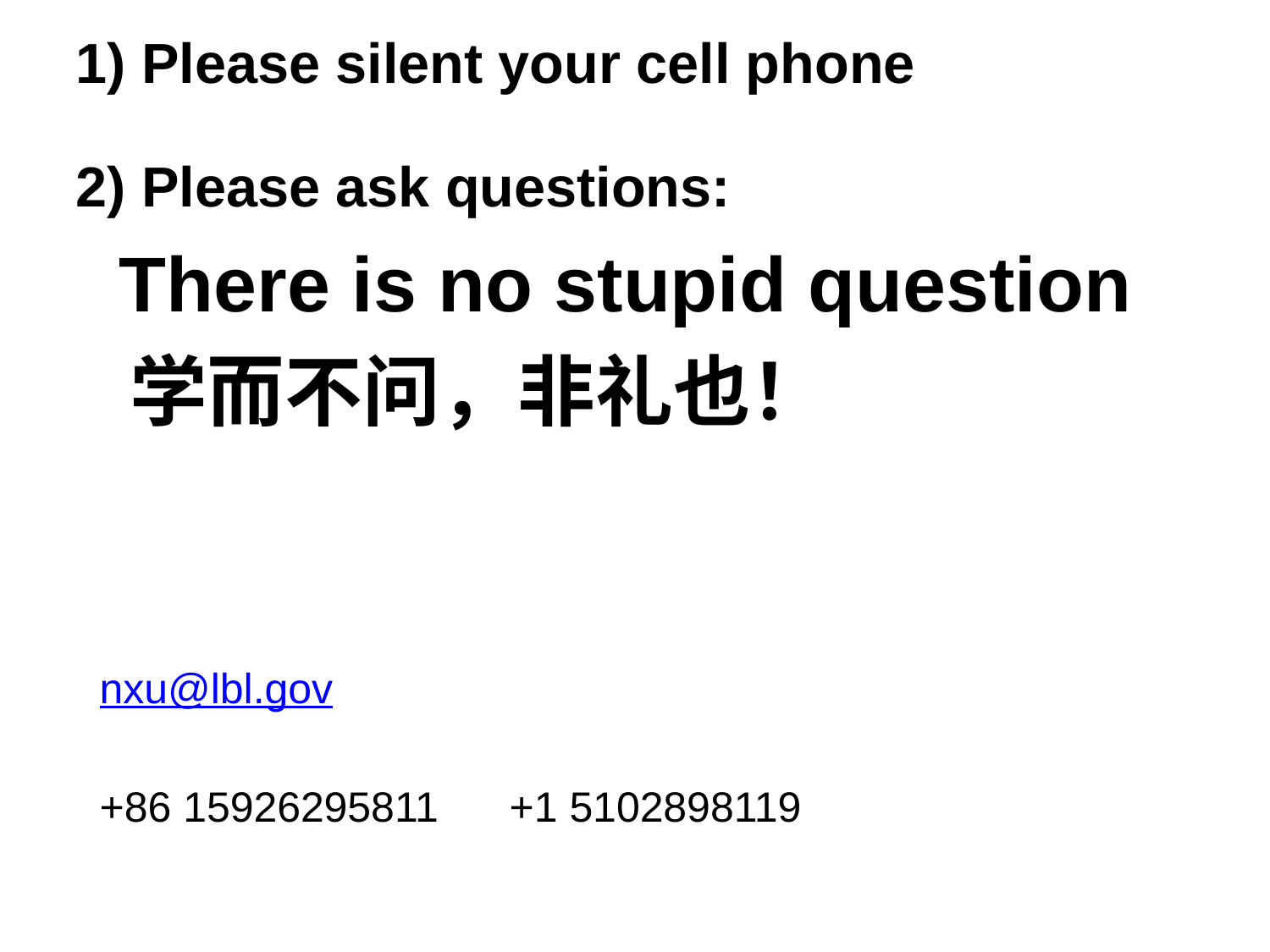

1) Please silent your cell phone

2) Please ask questions:
  There is no stupid question
  学而不问，非礼也！

  nxu@lbl.gov

  +86 15926295811      +1 5102898119